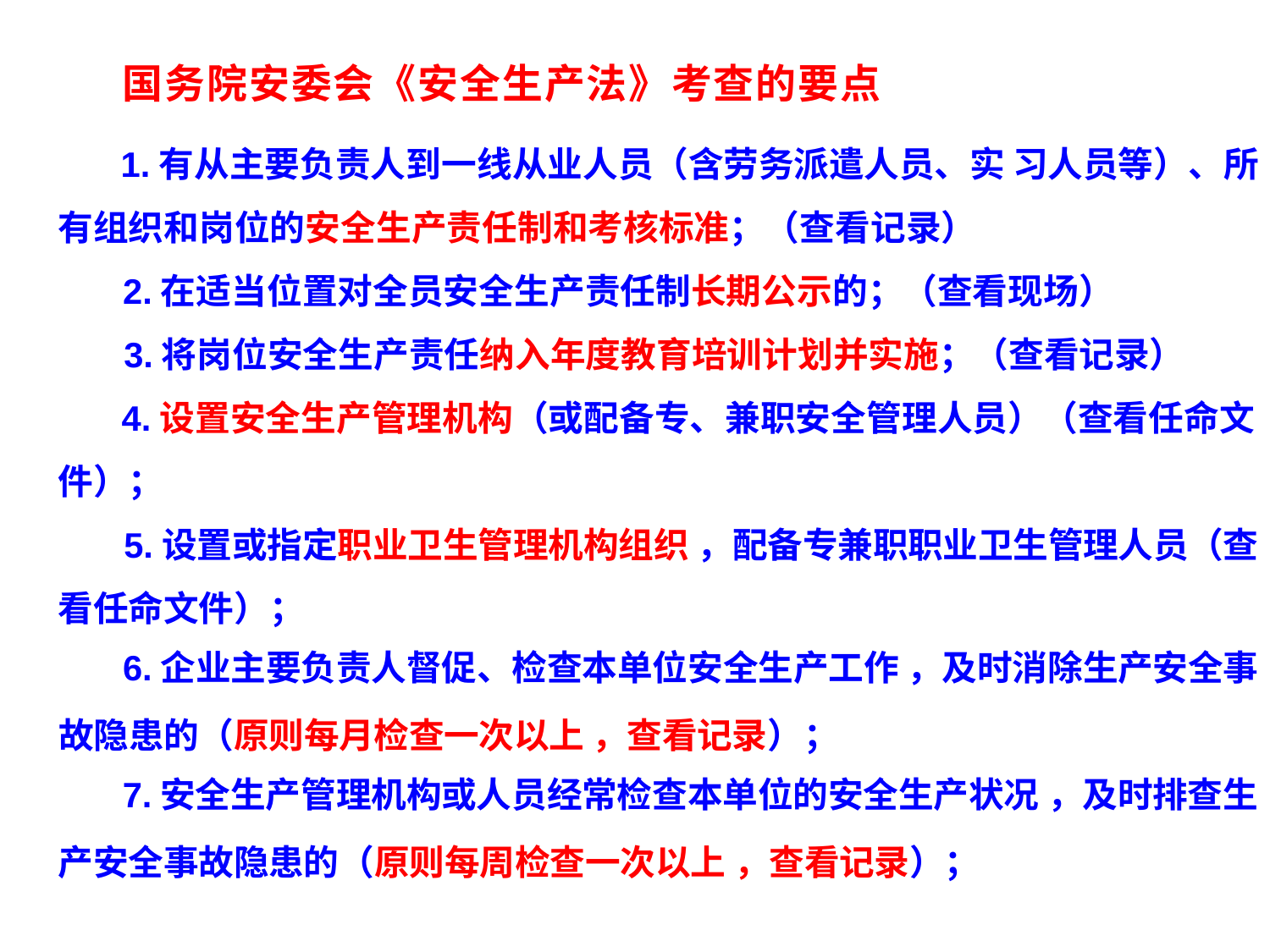

国务院安委会《安全生产法》考查的要点
1.有从主要负责人到一线从业人员（含劳务派遣人员、实 习人员等）、所
有组织和岗位的安全生产责任制和考核标准；（查看记录）
2.在适当位置对全员安全生产责任制长期公示的；（查看现场）
3.将岗位安全生产责任纳入年度教育培训计划并实施；（查看记录）
4.设置安全生产管理机构（或配备专、兼职安全管理人员）（查看任命文
件）；
5.设置或指定职业卫生管理机构组织 ，配备专兼职职业卫生管理人员（查
看任命文件）；
6.企业主要负责人督促、检查本单位安全生产工作 ，及时消除生产安全事
故隐患的（原则每月检查一次以上 ，查看记录）；
7.安全生产管理机构或人员经常检查本单位的安全生产状况 ，及时排查生
产安全事故隐患的（原则每周检查一次以上 ，查看记录）；